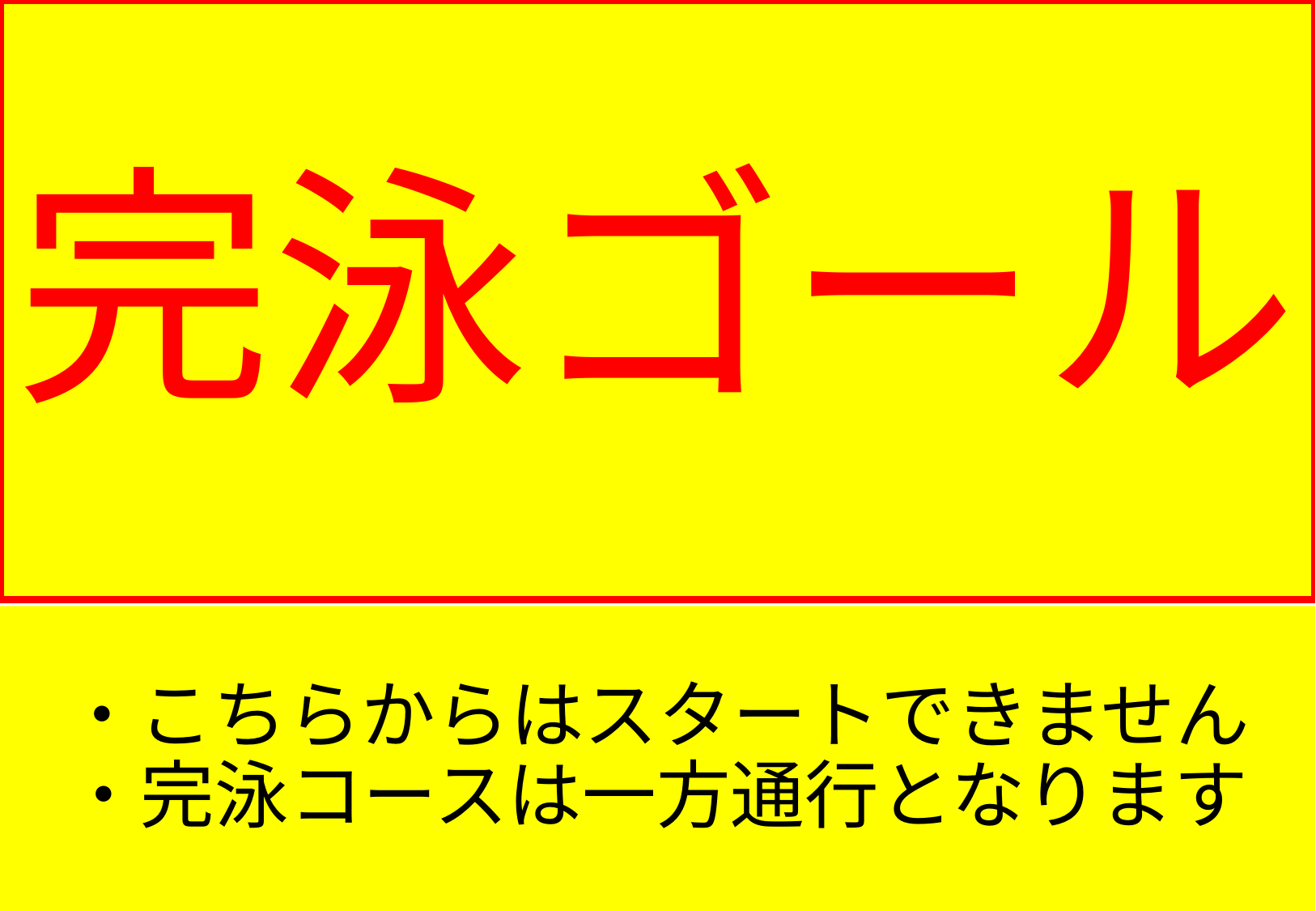

# 完泳ゴール
・こちらからはスタートできません
・完泳コースは一方通行となります